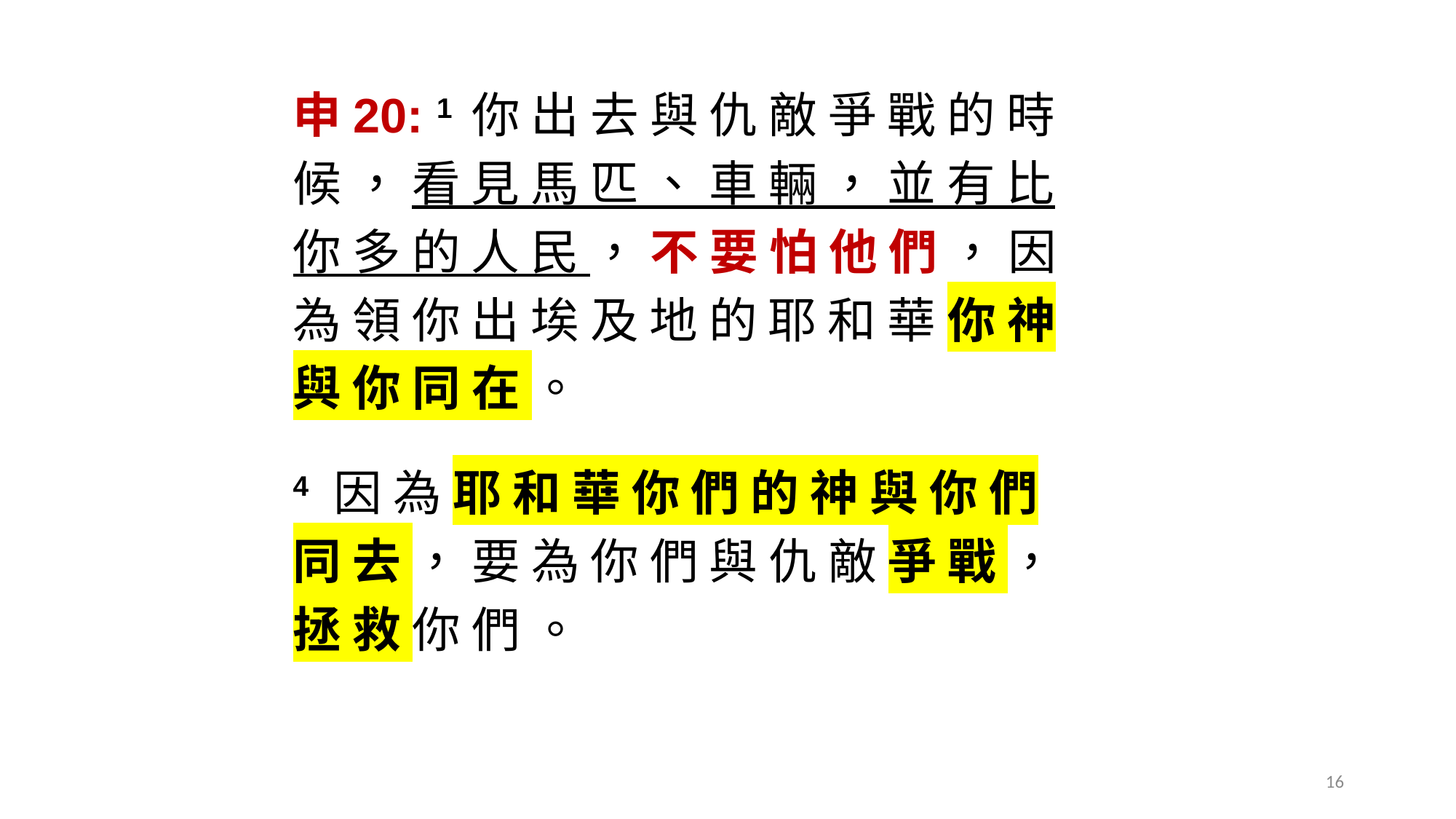

申20: 1 你 出 去 與 仇 敵 爭 戰 的 時 候 ， 看 見 馬 匹 、 車 輛 ， 並 有 比 你 多 的 人 民 ， 不 要 怕 他 們 ， 因 為 領 你 出 埃 及 地 的 耶 和 華 你 神 與 你 同 在 。

4 因 為 耶 和 華 你 們 的 神 與 你 們 同 去 ， 要 為 你 們 與 仇 敵 爭 戰 ， 拯 救 你 們 。
16